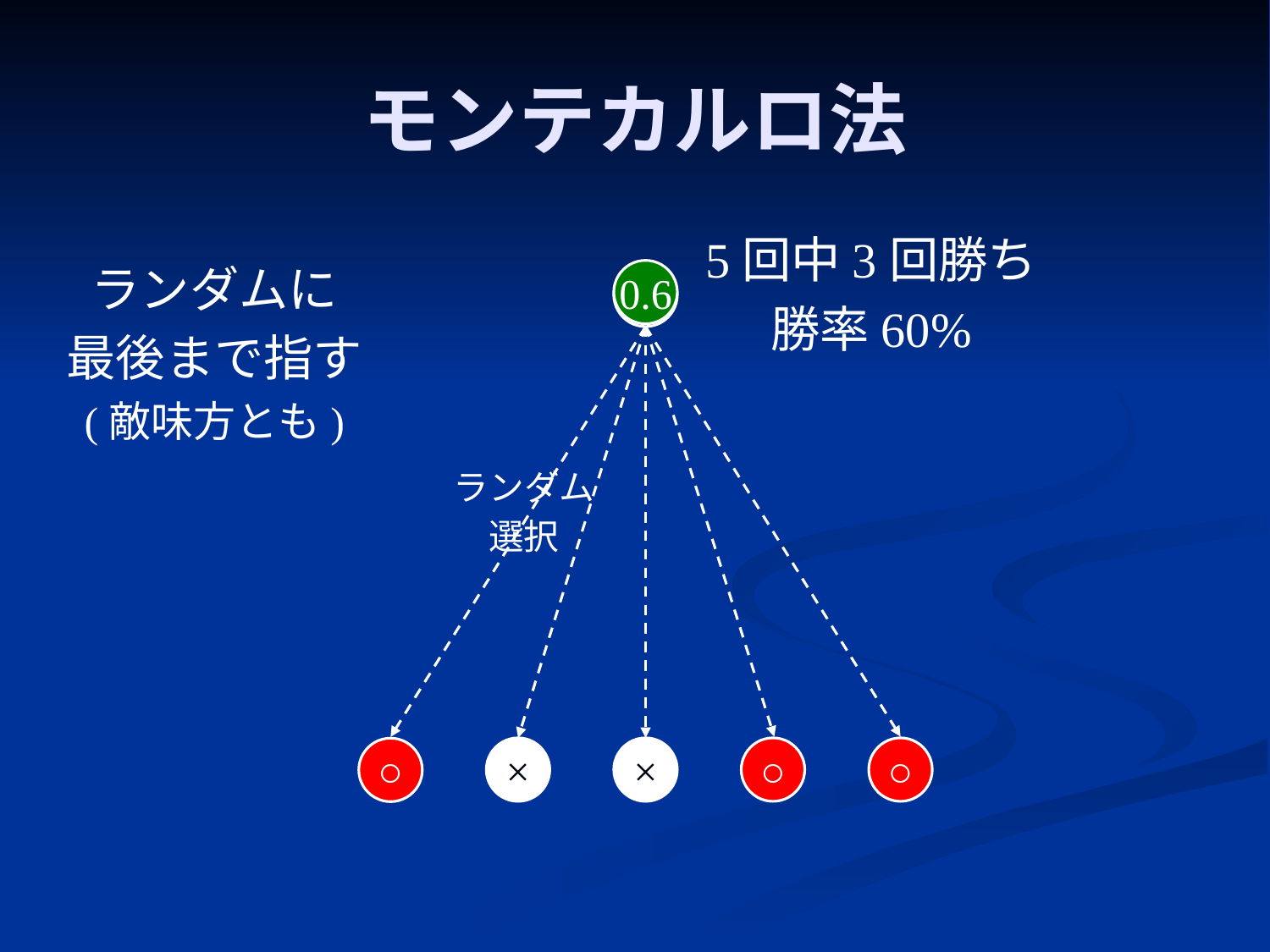

# モンテカルロ法
5回中3回勝ち
勝率60%
0.6
ランダムに
最後まで指す
(敵味方とも)

ランダム
選択
○
×
×
○
○